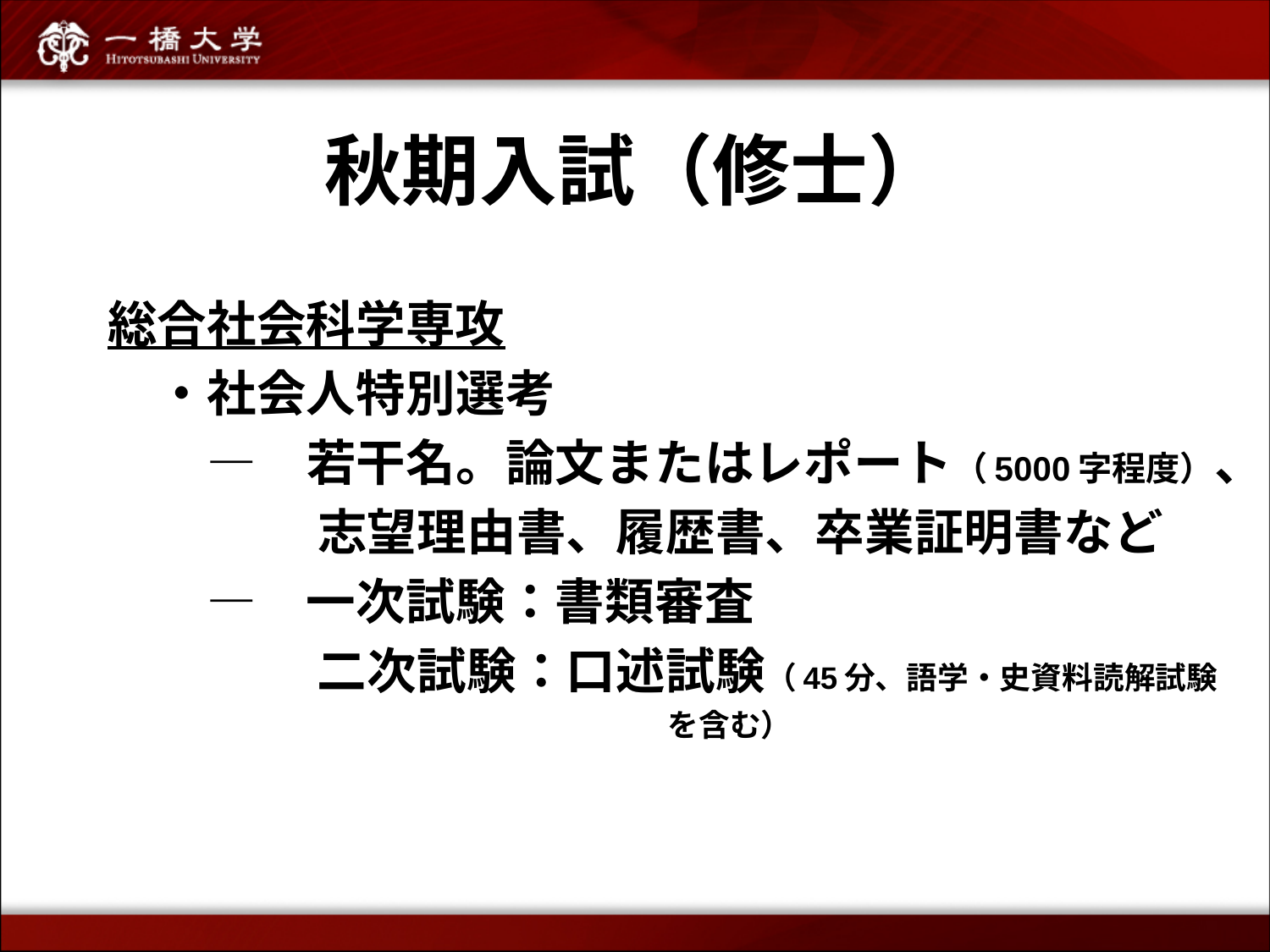

# 秋期入試（修士）
総合社会科学専攻
　・社会人特別選考
　　―　若干名。論文またはレポート（5000字程度）、
　　　　 志望理由書、履歴書、卒業証明書など
　　―　一次試験：書類審査
　　　　 二次試験：口述試験（45分、語学・史資料読解試験
　　　　　　　　　　　　　　　　　　を含む）